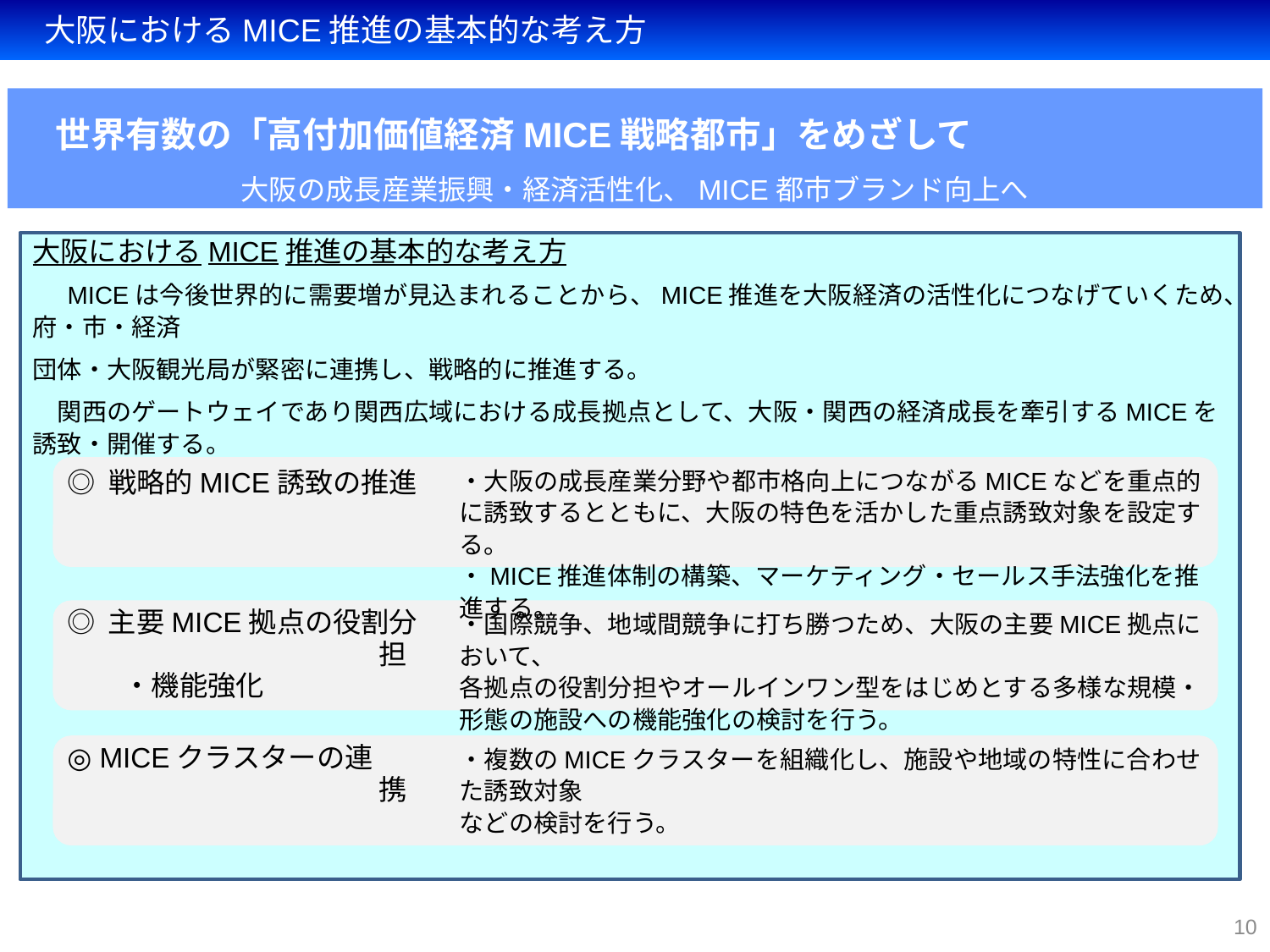

大阪におけるMICE推進の基本的な考え方
　世界有数の「高付加価値経済MICE戦略都市」をめざして
大阪の成長産業振興・経済活性化、MICE都市ブランド向上へ
大阪におけるMICE推進の基本的な考え方
　MICEは今後世界的に需要増が見込まれることから、MICE推進を大阪経済の活性化につなげていくため、府・市・経済
団体・大阪観光局が緊密に連携し、戦略的に推進する。
　関西のゲートウェイであり関⻄広域における成⻑拠点として、大阪・関西の経済成長を牽引するMICEを誘致・開催する。

・大阪の成長産業分野や都市格向上につながるMICEなどを重点的に誘致するとともに、大阪の特色を活かした重点誘致対象を設定する。
・MICE推進体制の構築、マーケティング・セールス手法強化を推進する。
◎ 戦略的MICE誘致の推進

◎ 主要MICE拠点の役割分担
　　・機能強化
・国際競争、地域間競争に打ち勝つため、大阪の主要MICE拠点において、
各拠点の役割分担やオールインワン型をはじめとする多様な規模・形態の施設への機能強化の検討を行う。

◎ MICEクラスターの連携
・複数のMICEクラスターを組織化し、施設や地域の特性に合わせた誘致対象
などの検討を行う。
10